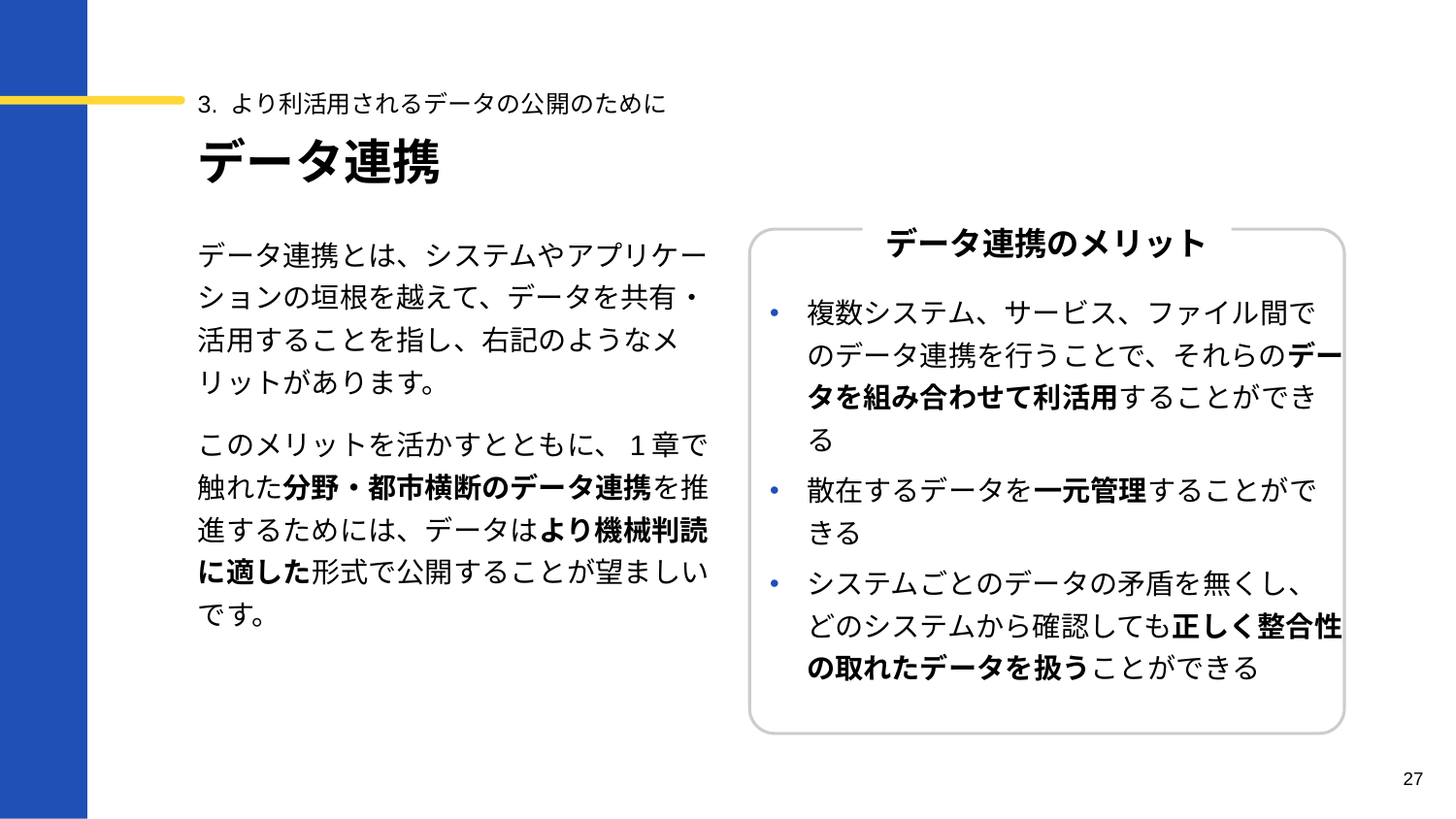

3. より利活用されるデータの公開のために
# データ連携
データ連携のメリット
データ連携とは、システムやアプリケーションの垣根を越えて、データを共有・活用することを指し、右記のようなメリットがあります。
このメリットを活かすとともに、1章で触れた分野・都市横断のデータ連携を推進するためには、データはより機械判読に適した形式で公開することが望ましいです。

複数システム、サービス、ファイル間でのデータ連携を行うことで、それらのデータを組み合わせて利活用することができる
散在するデータを一元管理することができる
システムごとのデータの矛盾を無くし、どのシステムから確認しても正しく整合性の取れたデータを扱うことができる
27